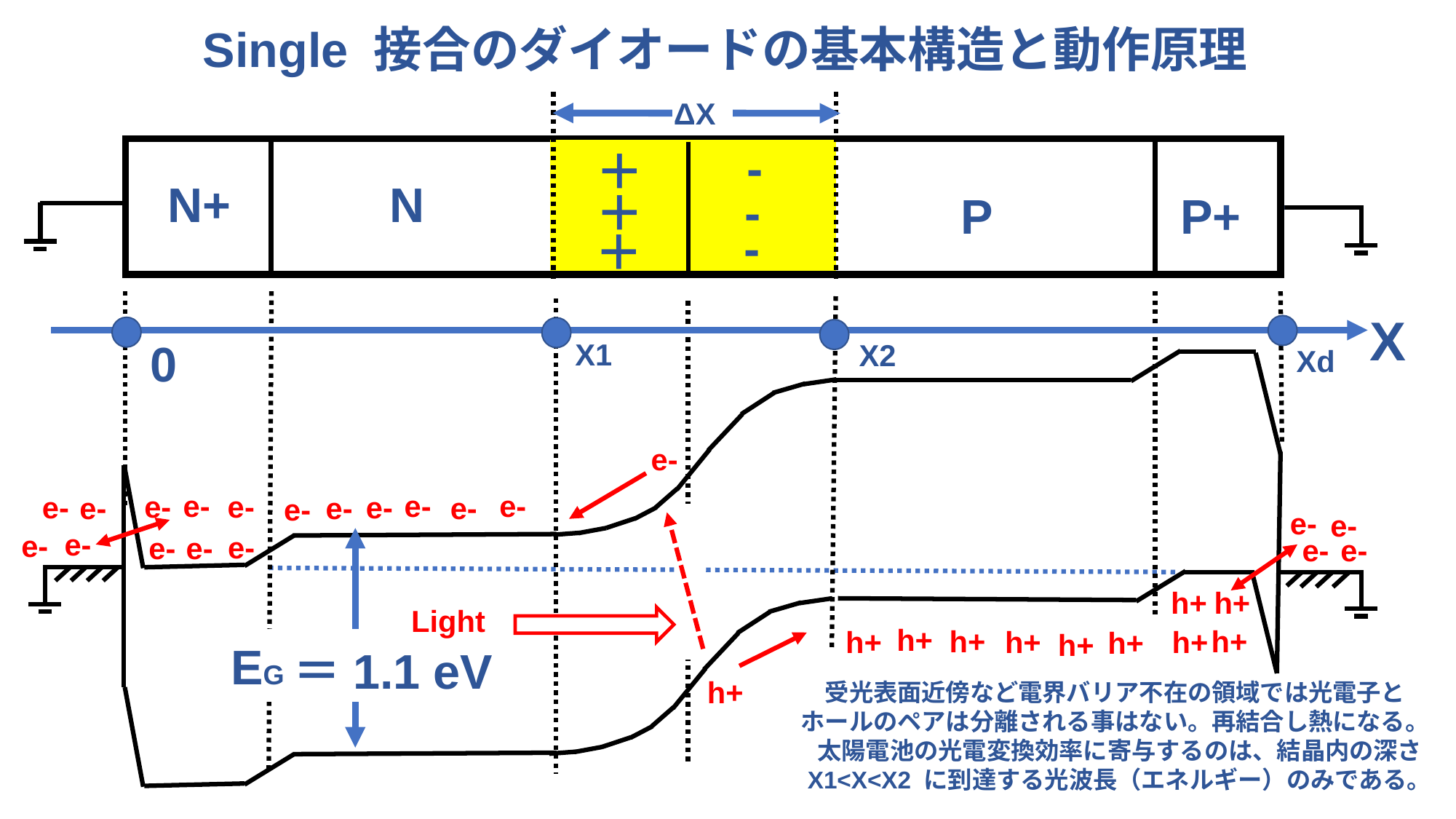

Single 接合のダイオードの基本構造と動作原理

ΔX

＋
-

N+

N

＋

P

P+
-

＋
-

X

0

X1

X2

Xd

e-

e-

e-

e-

e-

e-

e-

e-

e-

e-

e-

e-

e-

e-

e-

e-

e-

e-

e-

e-
e-

h+

h+

Light

h+

h+

h+

h+

h+

h+

h+

h+

EG

＝1.1 eV

h+

　受光表面近傍など電界バリア不在の領域では光電子と　ホールのペアは分離される事はない。再結合し熱になる。
  太陽電池の光電変換効率に寄与するのは、結晶内の深さ
 X1<X<X2 に到達する光波長（エネルギー）のみである。